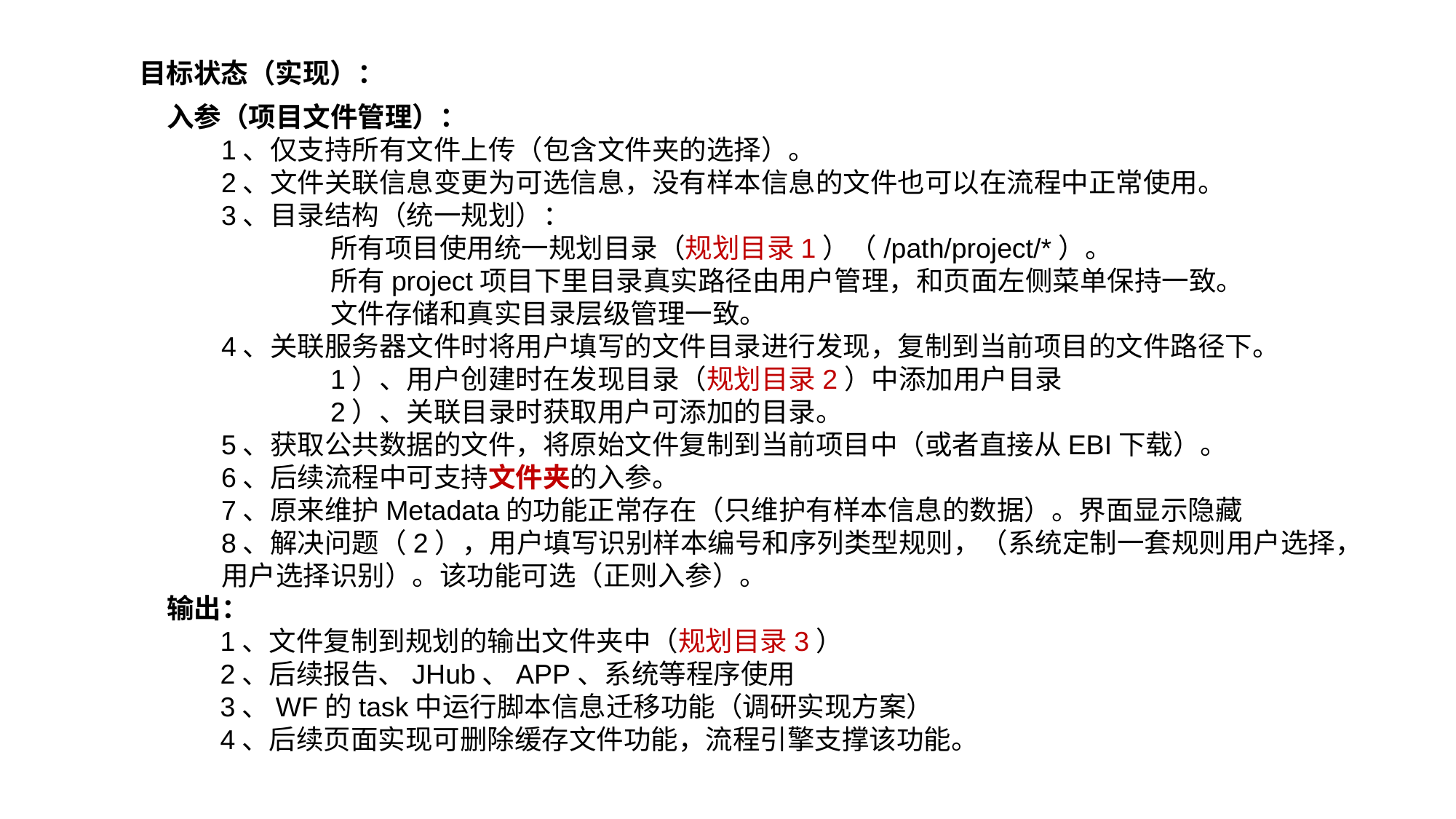

目标状态（实现）：
入参（项目文件管理）：
1、仅支持所有文件上传（包含文件夹的选择）。
2、文件关联信息变更为可选信息，没有样本信息的文件也可以在流程中正常使用。
3、目录结构（统一规划）：
	所有项目使用统一规划目录（规划目录1）（/path/project/*）。
	所有project项目下里目录真实路径由用户管理，和页面左侧菜单保持一致。
	文件存储和真实目录层级管理一致。
4、关联服务器文件时将用户填写的文件目录进行发现，复制到当前项目的文件路径下。
	1）、用户创建时在发现目录（规划目录2）中添加用户目录
	2）、关联目录时获取用户可添加的目录。
5、获取公共数据的文件，将原始文件复制到当前项目中（或者直接从EBI下载）。
6、后续流程中可支持文件夹的入参。
7、原来维护Metadata的功能正常存在（只维护有样本信息的数据）。界面显示隐藏
8、解决问题（2），用户填写识别样本编号和序列类型规则，（系统定制一套规则用户选择，
用户选择识别）。该功能可选（正则入参）。
输出：
       1、文件复制到规划的输出文件夹中（规划目录3）
       2、后续报告、JHub、APP、系统等程序使用
       3、WF的task中运行脚本信息迁移功能（调研实现方案）
       4、后续页面实现可删除缓存文件功能，流程引擎支撑该功能。